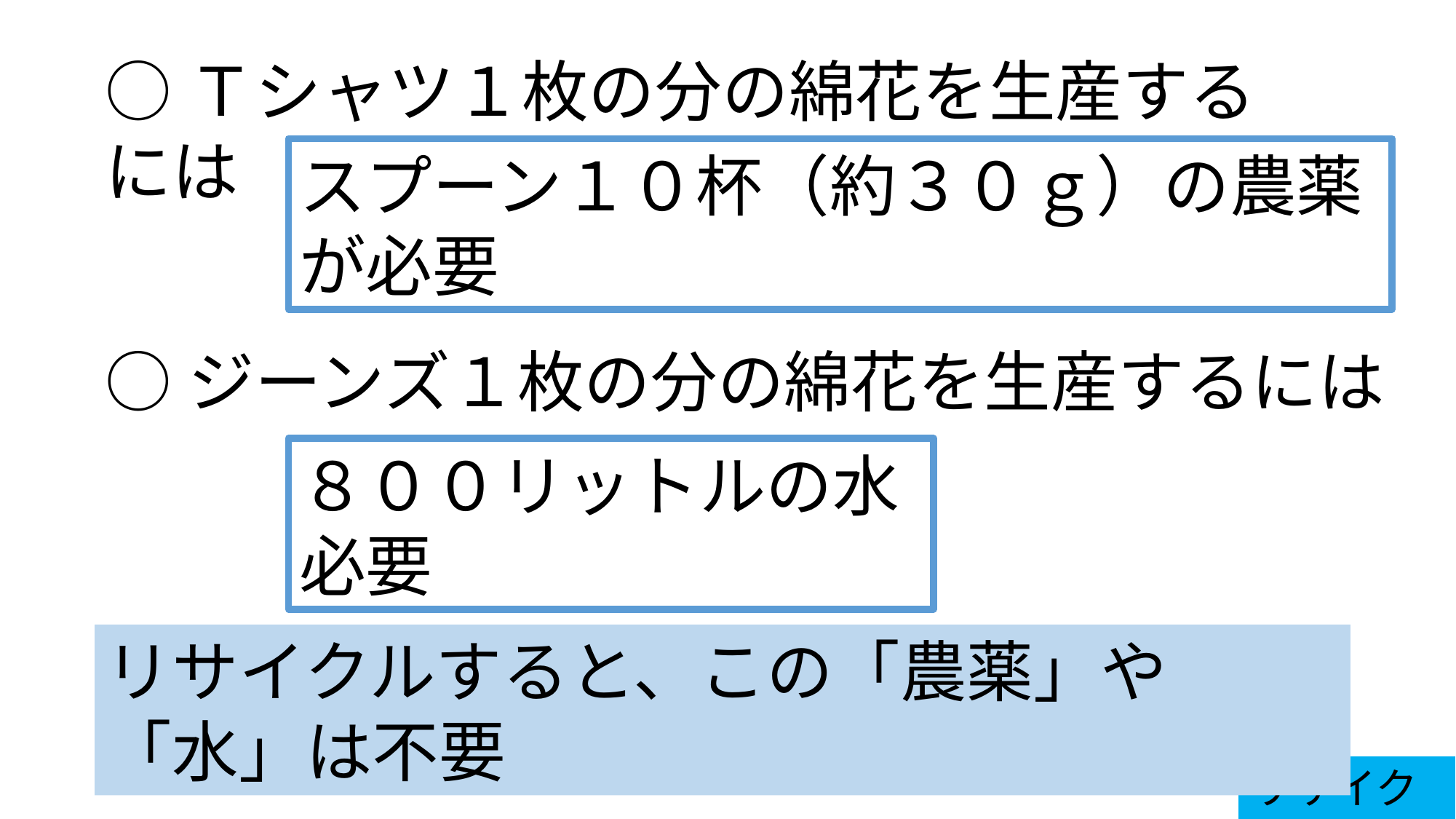

○Ｔシャツ１枚の分の綿花を生産するには
スプーン１０杯（約３０ｇ）の農薬が必要
○ジーンズ１枚の分の綿花を生産するには
８００リットルの水必要
リサイクルすると、この「農薬」や「水」は不要
リサイクル